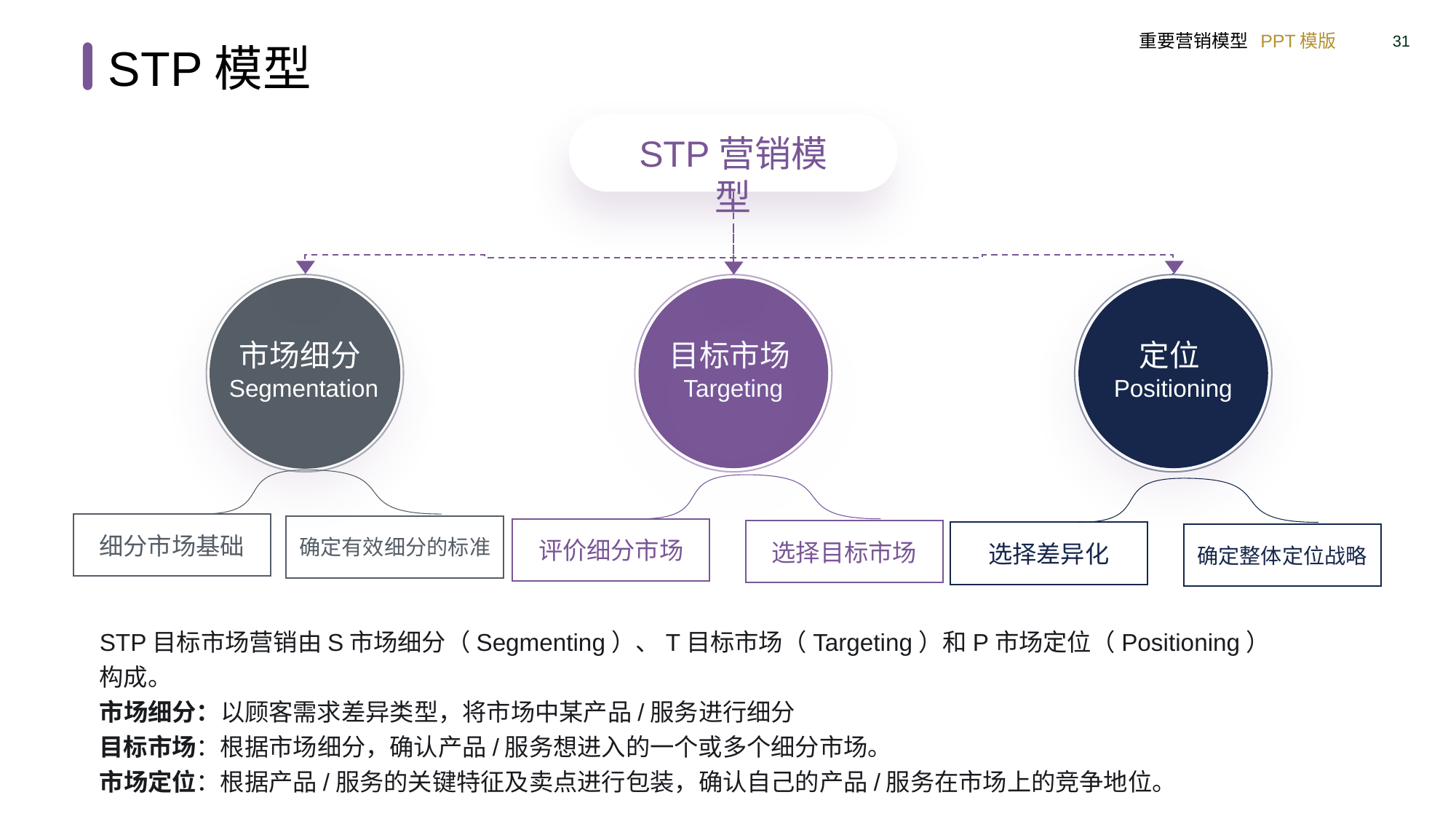

STP模型

STP营销模型

市场细分Segmentation
01

目标市场Targeting

定位Positioning
细分市场基础
确定有效细分的标准
评价细分市场
选择目标市场
选择差异化
确定整体定位战略
STP目标市场营销由S市场细分（Segmenting）、T目标市场（Targeting）和P市场定位（Positioning）构成。
市场细分：以顾客需求差异类型，将市场中某产品/服务进行细分
目标市场：根据市场细分，确认产品/服务想进入的一个或多个细分市场。
市场定位：根据产品/服务的关键特征及卖点进行包装，确认自己的产品/服务在市场上的竞争地位。